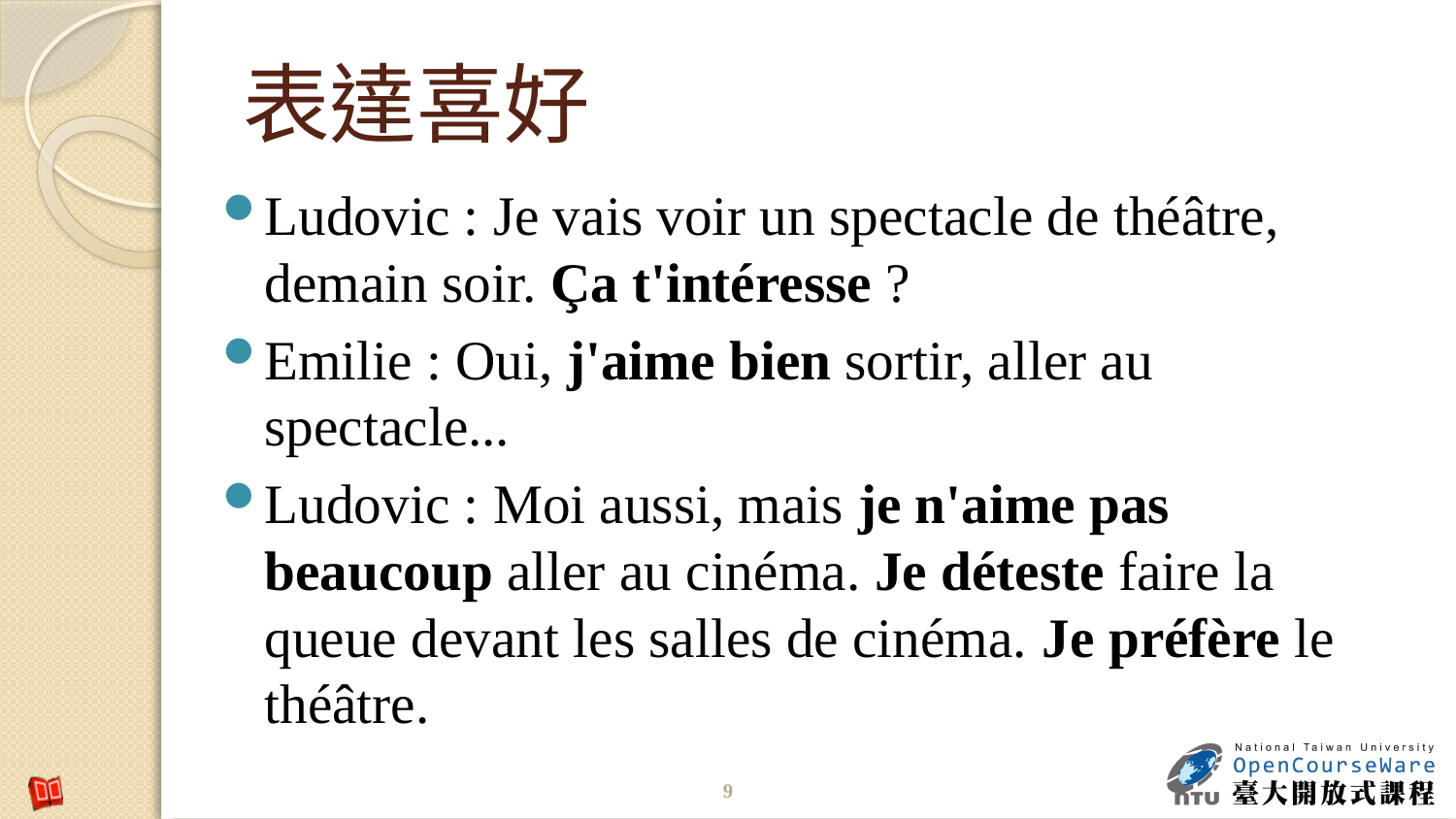

# 表達喜好
Ludovic : Je vais voir un spectacle de théâtre, demain soir. Ça t'intéresse ?
Emilie : Oui, j'aime bien sortir, aller au spectacle...
Ludovic : Moi aussi, mais je n'aime pas beaucoup aller au cinéma. Je déteste faire la queue devant les salles de cinéma. Je préfère le théâtre.

9